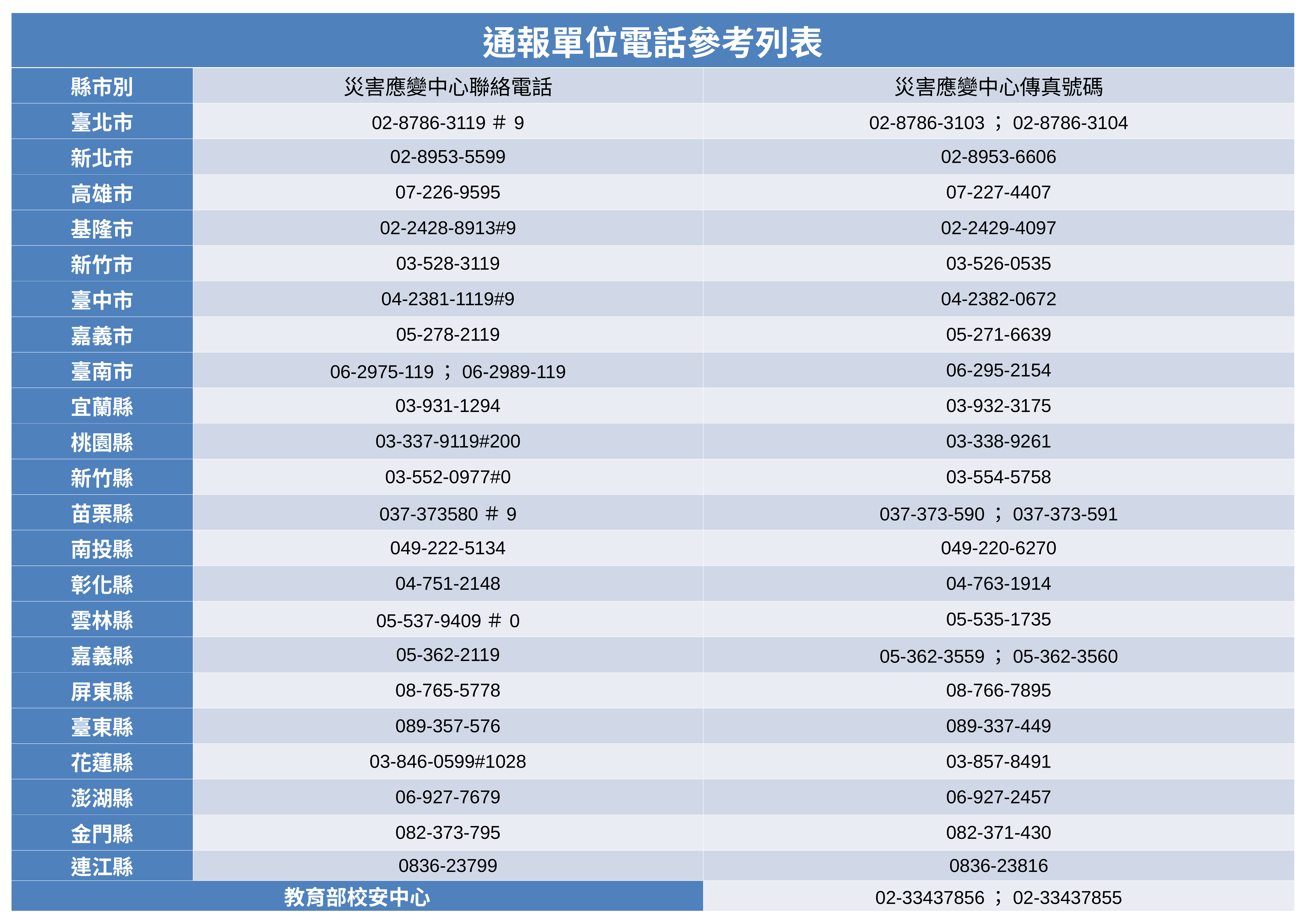

| 通報單位電話參考列表 |  |  |
| --- | --- | --- |
| 縣市別 | 災害應變中心聯絡電話 | 災害應變中心傳真號碼 |
| 臺北市 | 02-8786-3119＃9 | 02-8786-3103；02-8786-3104 |
| 新北市 | 02-8953-5599 | 02-8953-6606 |
| 高雄市 | 07-226-9595 | 07-227-4407 |
| 基隆市 | 02-2428-8913#9 | 02-2429-4097 |
| 新竹市 | 03-528-3119 | 03-526-0535 |
| 臺中市 | 04-2381-1119#9 | 04-2382-0672 |
| 嘉義市 | 05-278-2119 | 05-271-6639 |
| 臺南市 | 06-2975-119；06-2989-119 | 06-295-2154 |
| 宜蘭縣 | 03-931-1294 | 03-932-3175 |
| 桃園縣 | 03-337-9119#200 | 03-338-9261 |
| 新竹縣 | 03-552-0977#0 | 03-554-5758 |
| 苗栗縣 | 037-373580＃9 | 037-373-590；037-373-591 |
| 南投縣 | 049-222-5134 | 049-220-6270 |
| 彰化縣 | 04-751-2148 | 04-763-1914 |
| 雲林縣 | 05-537-9409＃0 | 05-535-1735 |
| 嘉義縣 | 05-362-2119 | 05-362-3559；05-362-3560 |
| 屏東縣 | 08-765-5778 | 08-766-7895 |
| 臺東縣 | 089-357-576 | 089-337-449 |
| 花蓮縣 | 03-846-0599#1028 | 03-857-8491 |
| 澎湖縣 | 06-927-7679 | 06-927-2457 |
| 金門縣 | 082-373-795 | 082-371-430 |
| 連江縣 | 0836-23799 | 0836-23816 |
| 教育部校安中心 |  | 02-33437856；02-33437855 |